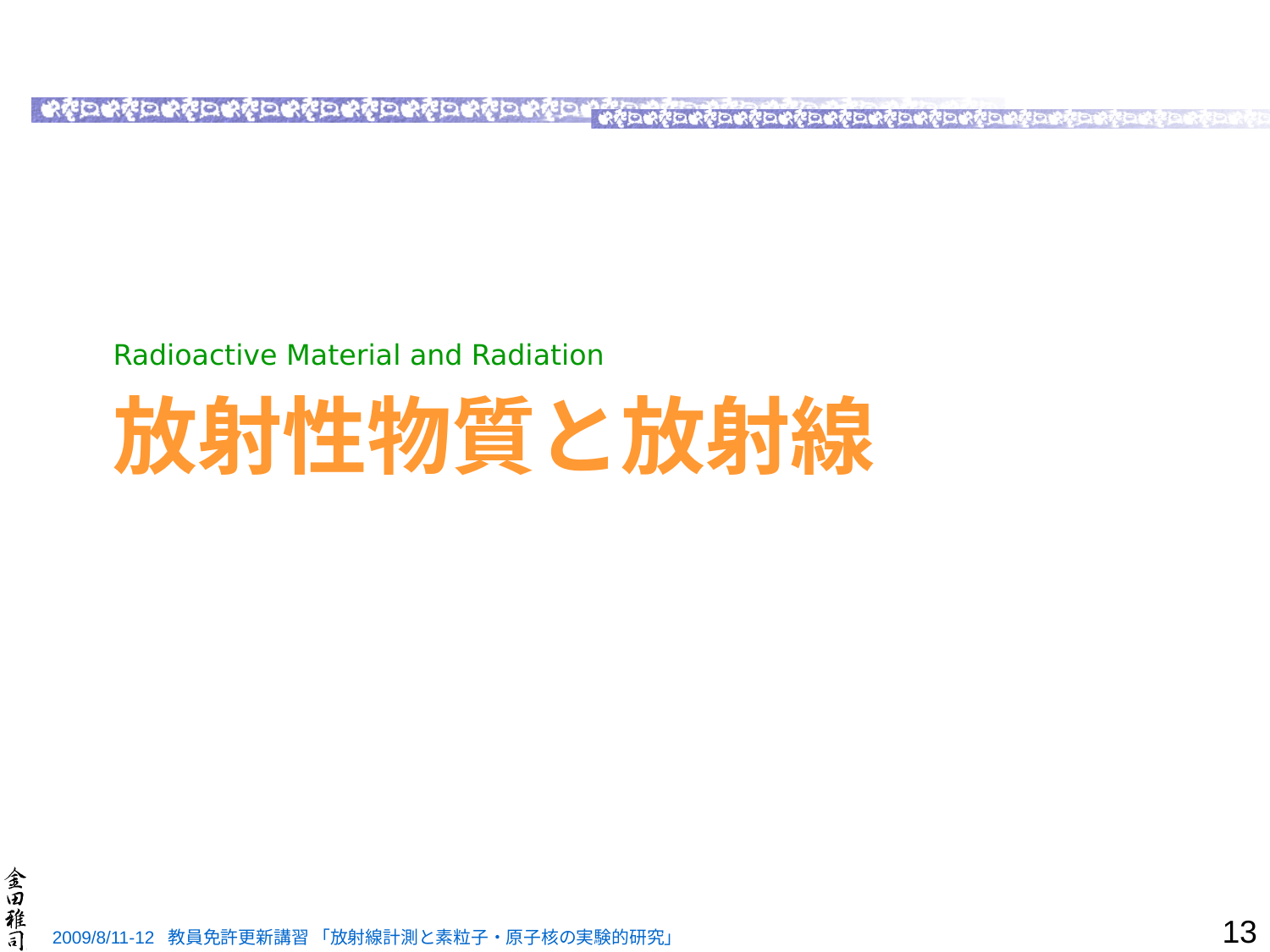

Radioactive Material and Radiation
# 放射性物質と放射線
13
2009/8/11-12  教員免許更新講習 「放射線計測と素粒子・原子核の実験的研究」